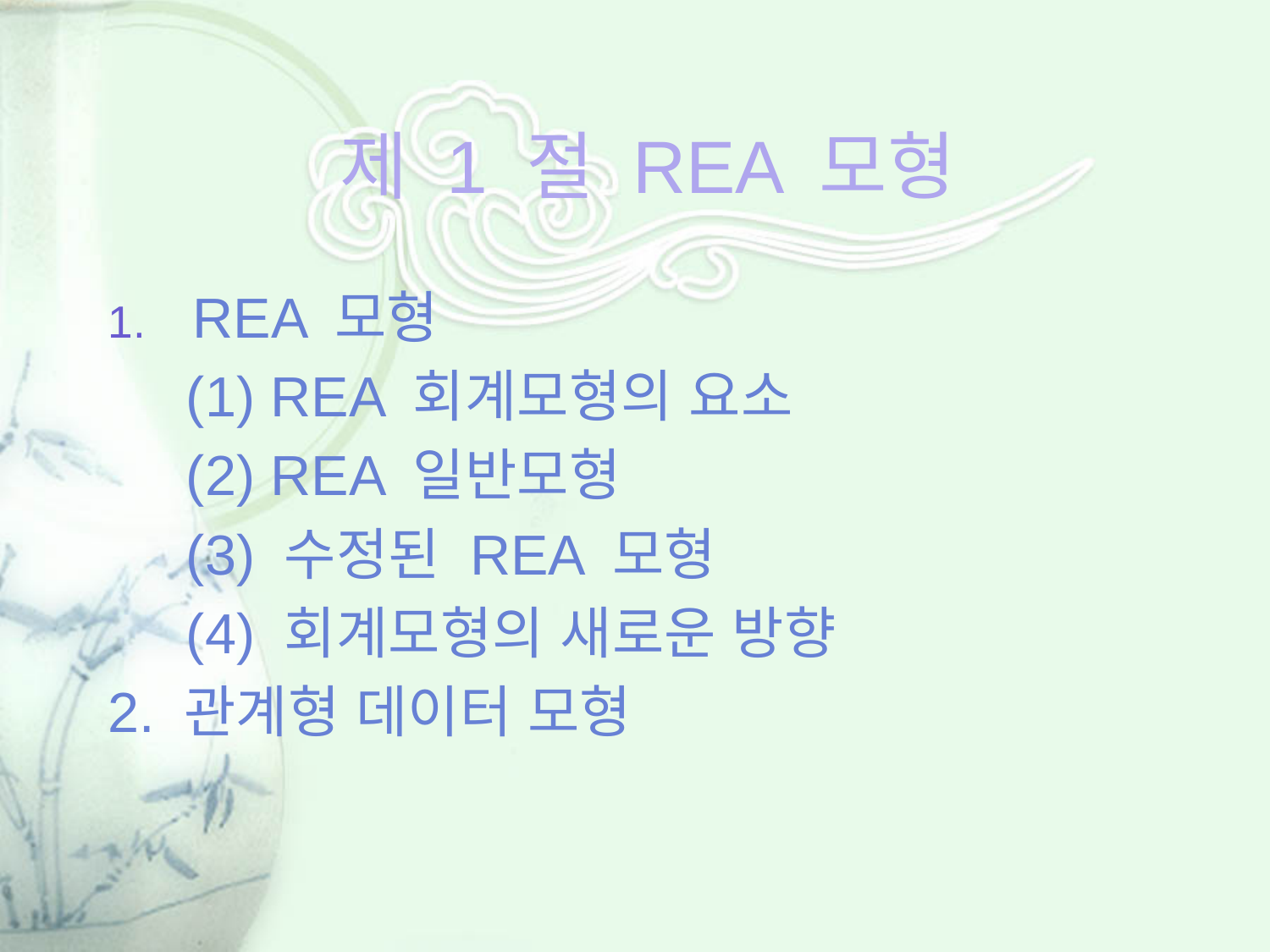

# 제 1 절 REA 모형
REA 모형
     (1) REA 회계모형의 요소
     (2) REA 일반모형
     (3) 수정된 REA 모형
     (4) 회계모형의 새로운 방향
2. 관계형 데이터 모형